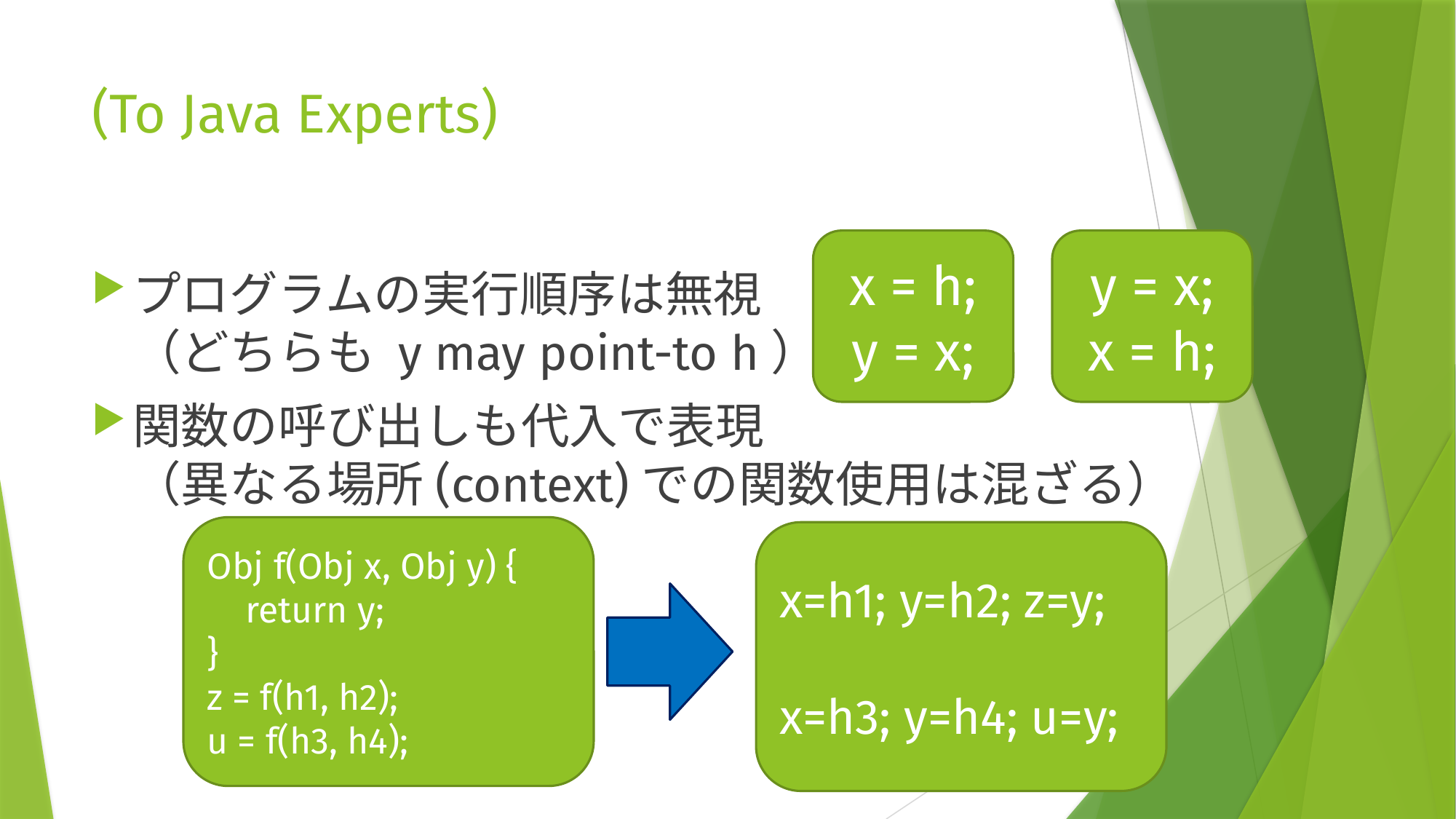

# (To Java Experts)
x = h;
y = x;
y = x;
x = h;
プログラムの実行順序は無視
（どちらも y may point-to h）
関数の呼び出しも代入で表現
（異なる場所(context)での関数使用は混ざる）

Obj f(Obj x, Obj y) {
    return y;
}
z = f(h1, h2);
u = f(h3, h4);
x=h1; y=h2; z=y;

x=h3; y=h4; u=y;